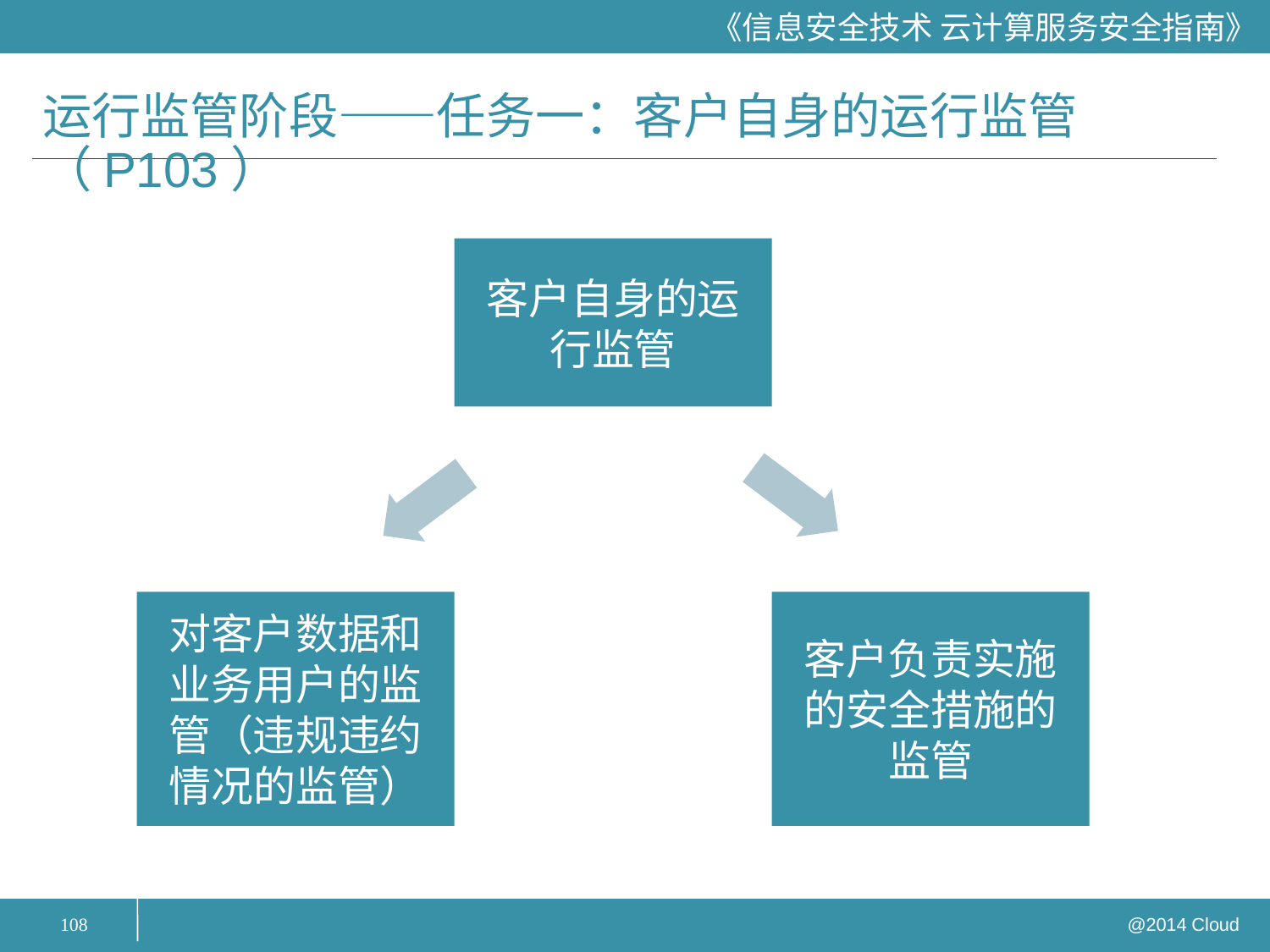

# 运行监管阶段——任务一：客户自身的运行监管（P103）
客户自身的运行监管

对客户数据和业务用户的监管（违规违约情况的监管）
客户负责实施的安全措施的监管
108